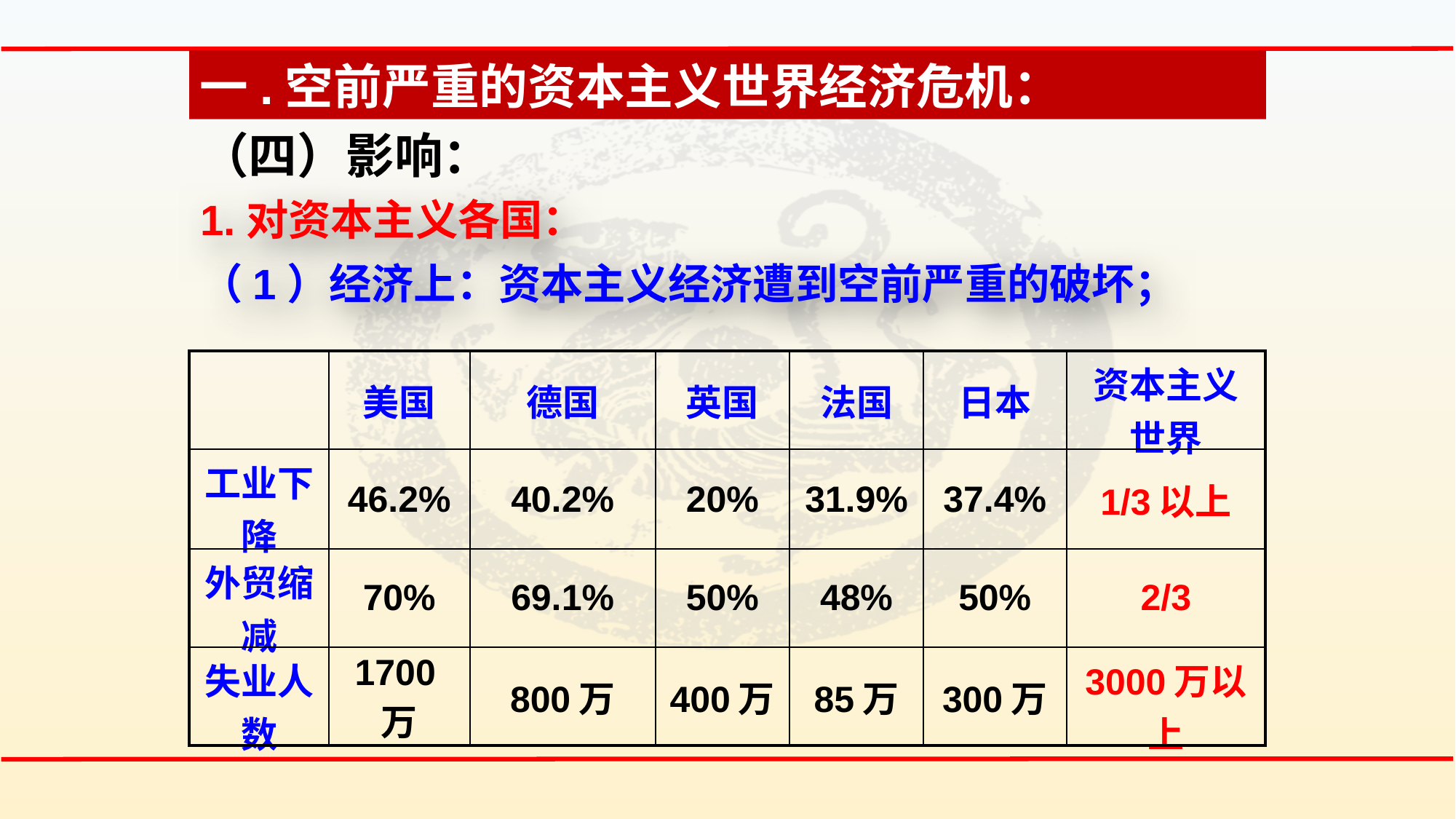

一.空前严重的资本主义世界经济危机：
（四）影响：
1.对资本主义各国：
（1）经济上：资本主义经济遭到空前严重的破坏；
|  | 美国 | 德国 | 英国 | 法国 | 日本 | 资本主义世界 |
| --- | --- | --- | --- | --- | --- | --- |
| 工业下降 | 46.2% | 40.2% | 20% | 31.9% | 37.4% | 1/3以上 |
| 外贸缩减 | 70% | 69.1% | 50% | 48% | 50% | 2/3 |
| 失业人数 | 1700万 | 800万 | 400万 | 85万 | 300万 | 3000万以上 |